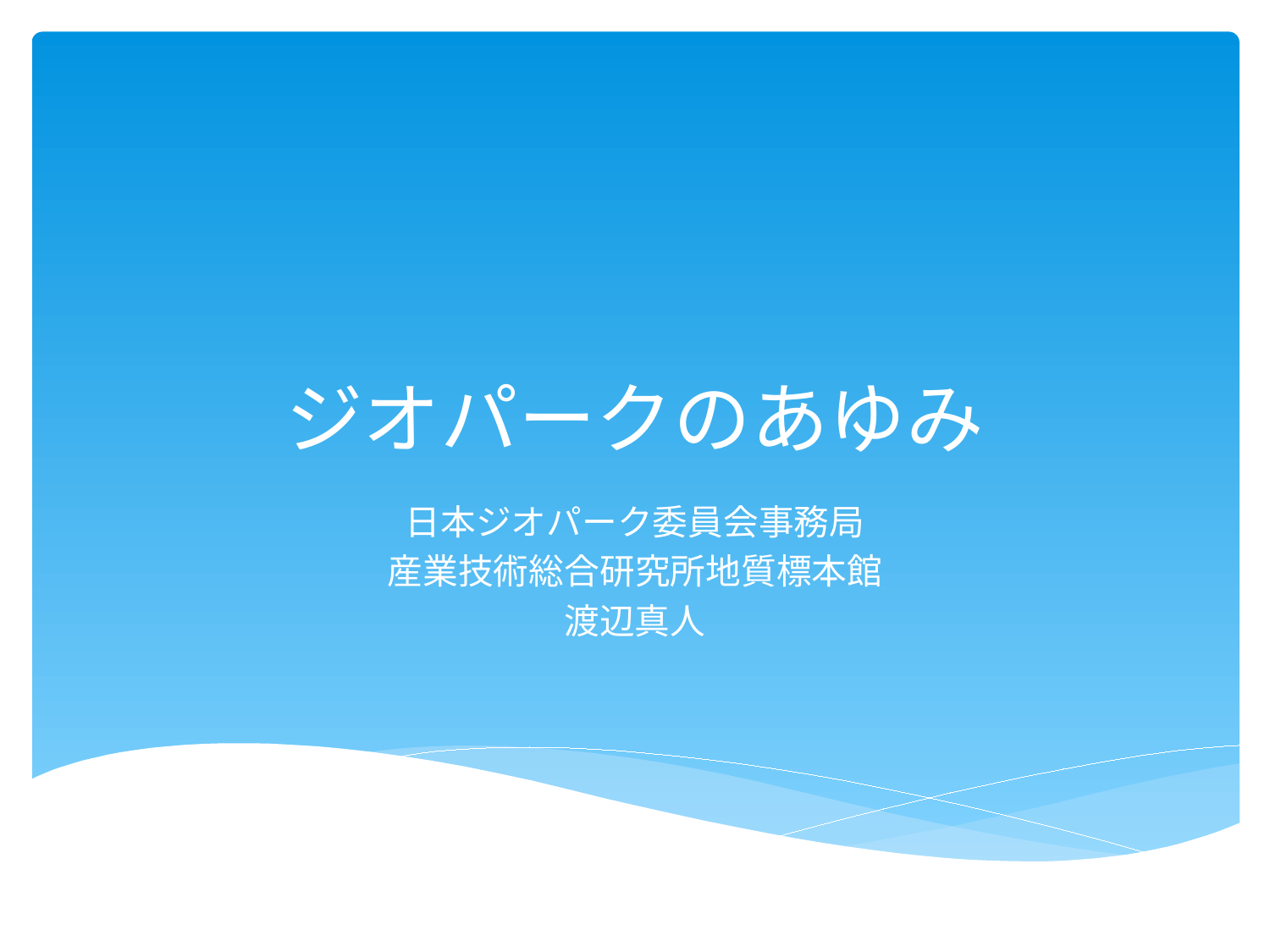

# ジオパークのあゆみ
日本ジオパーク委員会事務局
産業技術総合研究所地質標本館
渡辺真人